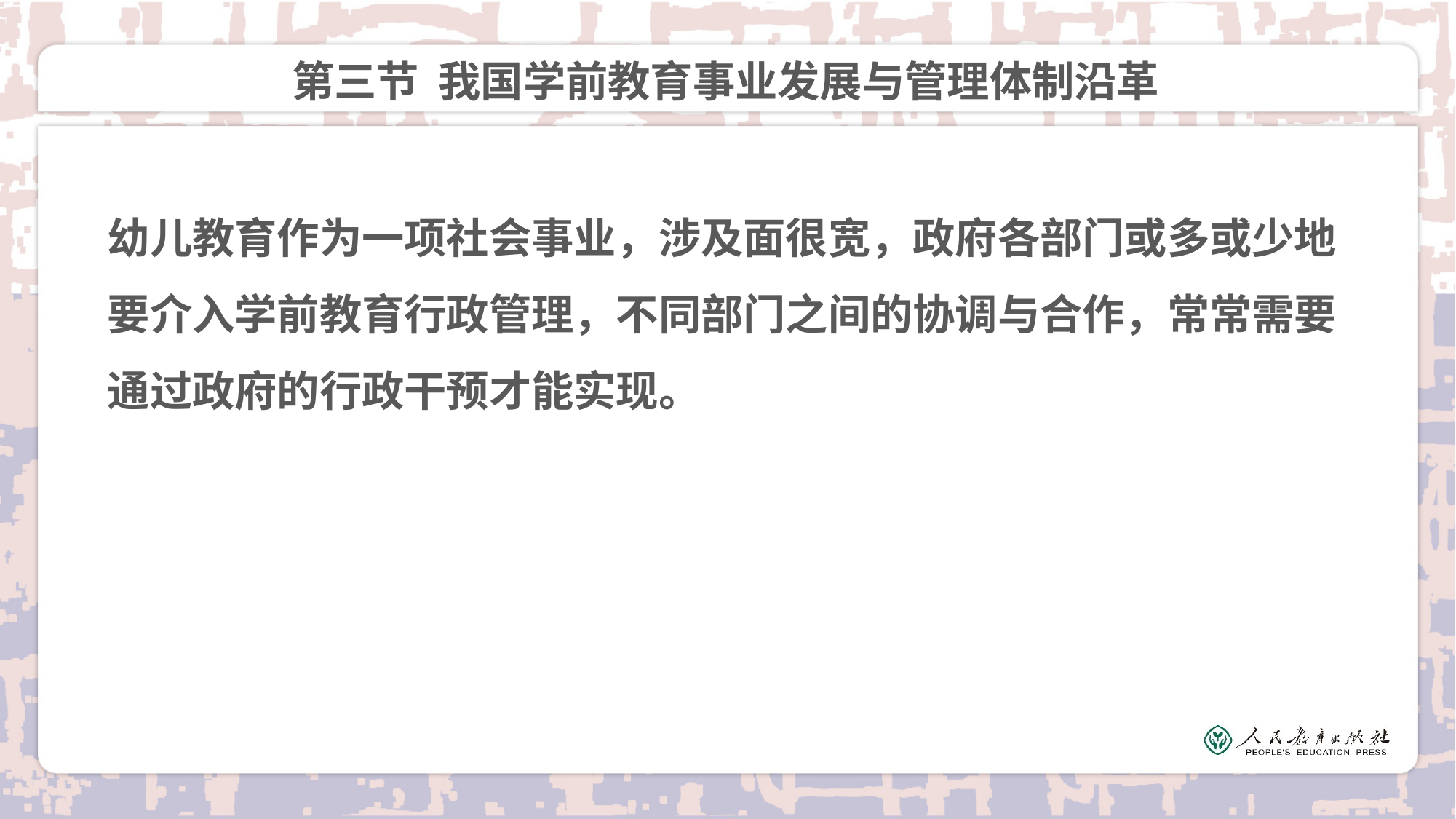

# 第三节  我国学前教育事业发展与管理体制沿革
幼儿教育作为一项社会事业，涉及面很宽，政府各部门或多或少地要介入学前教育行政管理，不同部门之间的协调与合作，常常需要通过政府的行政干预才能实现。